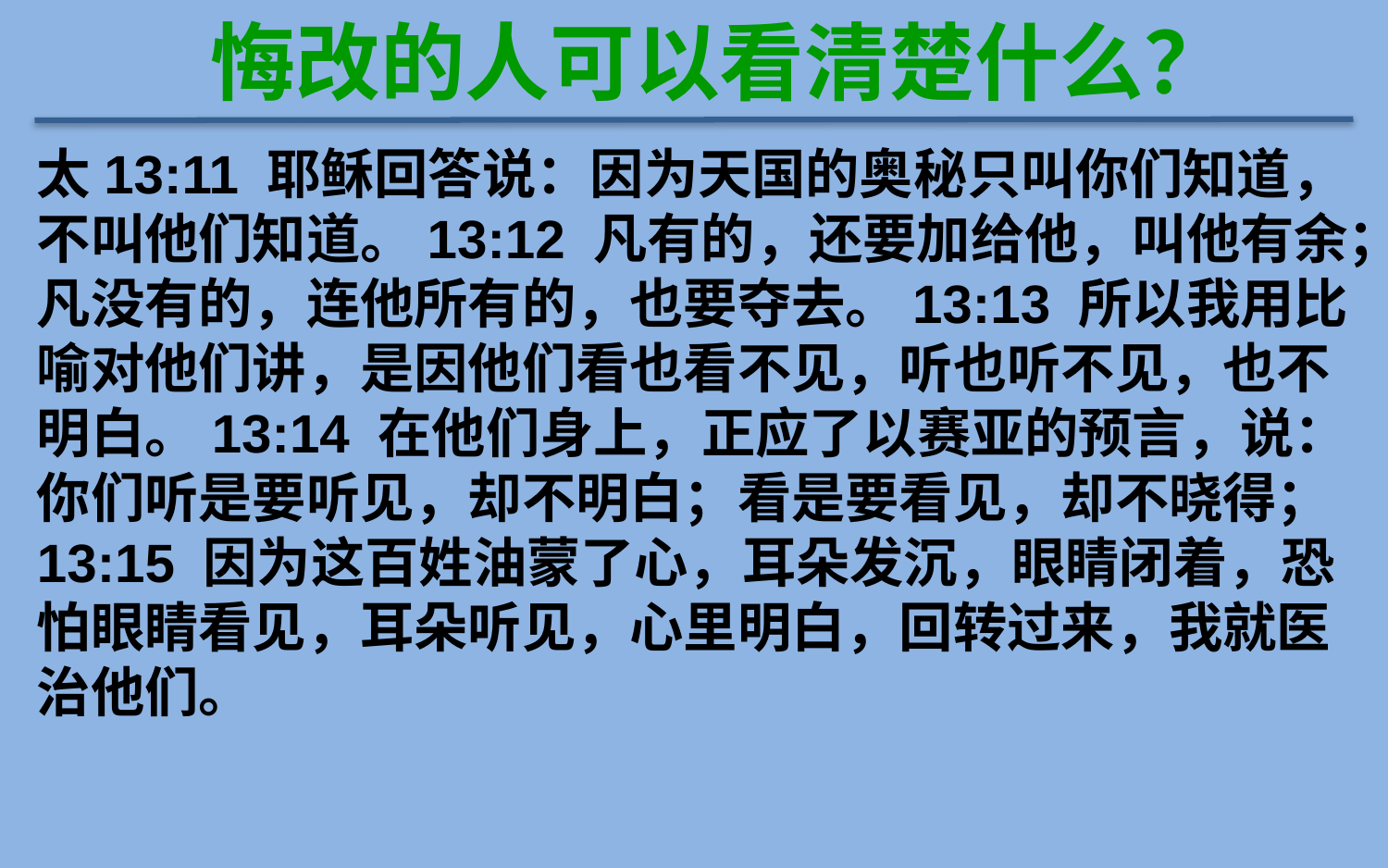

悔改的人可以看清楚什么？
太13:11 耶稣回答说：因为天国的奥秘只叫你们知道，不叫他们知道。13:12 凡有的，还要加给他，叫他有余；凡没有的，连他所有的，也要夺去。13:13 所以我用比喻对他们讲，是因他们看也看不见，听也听不见，也不明白。13:14 在他们身上，正应了以赛亚的预言，说：你们听是要听见，却不明白；看是要看见，却不晓得；13:15 因为这百姓油蒙了心，耳朵发沉，眼睛闭着，恐怕眼睛看见，耳朵听见，心里明白，回转过来，我就医治他们。